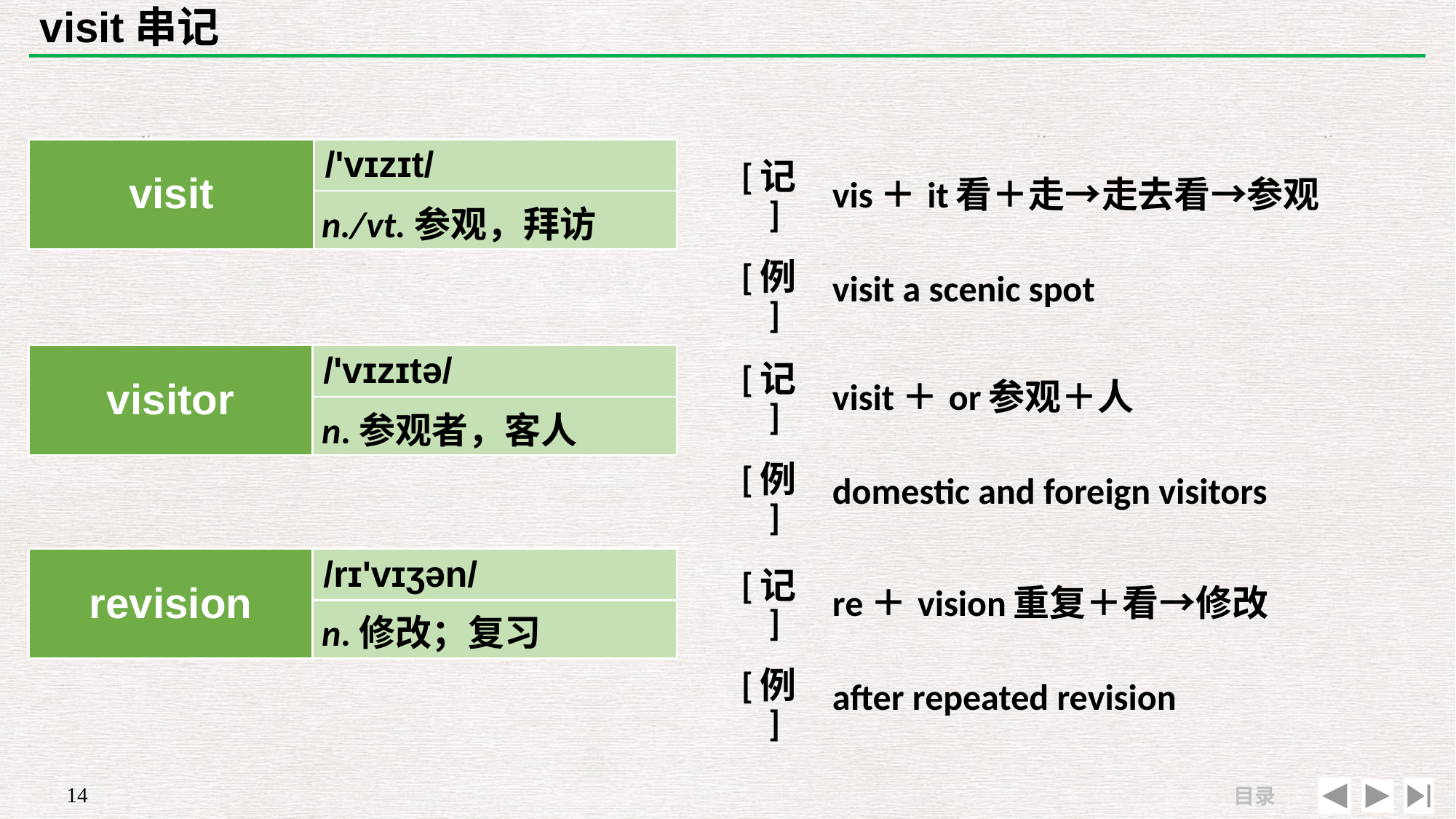

# visit串记

| visit | /'vɪzɪt/ |
| --- | --- |
|  |  |
| [记] | vis＋it看＋走→走去看→参观 |
| --- | --- |
| [例] | visit a scenic spot |
n./vt.参观，拜访
| [记] | visit＋or参观＋人 |
| --- | --- |
| [例] | domestic and foreign visitors |
| visitor | /'vɪzɪtə/ |
| --- | --- |
|  |  |
n.参观者，客人
| revision | /rɪ'vɪʒən/ |
| --- | --- |
|  |  |
| [记] | re＋vision重复＋看→修改 |
| --- | --- |
| [例] | after repeated revision |
n.修改；复习